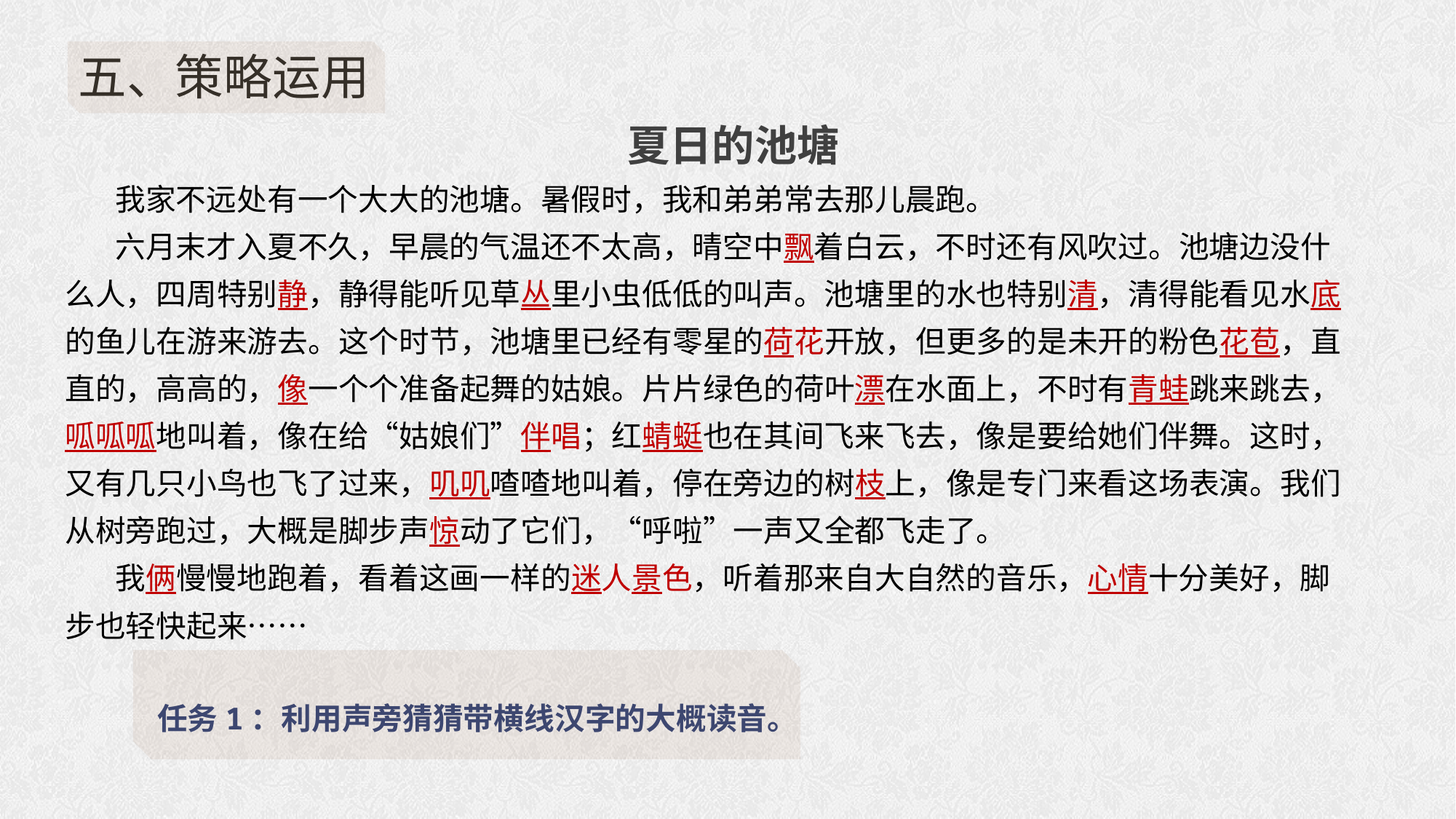

五、策略运用

夏日的池塘
 我家不远处有一个大大的池塘。暑假时，我和弟弟常去那儿晨跑。
 六月末才入夏不久，早晨的气温还不太高，晴空中飘着白云，不时还有风吹过。池塘边没什么人，四周特别静，静得能听见草丛里小虫低低的叫声。池塘里的水也特别清，清得能看见水底的鱼儿在游来游去。这个时节，池塘里已经有零星的荷花开放，但更多的是未开的粉色花苞，直直的，高高的，像一个个准备起舞的姑娘。片片绿色的荷叶漂在水面上，不时有青蛙跳来跳去，呱呱呱地叫着，像在给“姑娘们”伴唱；红蜻蜓也在其间飞来飞去，像是要给她们伴舞。这时，又有几只小鸟也飞了过来，叽叽喳喳地叫着，停在旁边的树枝上，像是专门来看这场表演。我们从树旁跑过，大概是脚步声惊动了它们，“呼啦”一声又全都飞走了。
 我俩慢慢地跑着，看着这画一样的迷人景色，听着那来自大自然的音乐，心情十分美好，脚步也轻快起来……

任务1：利用声旁猜猜带横线汉字的大概读音。